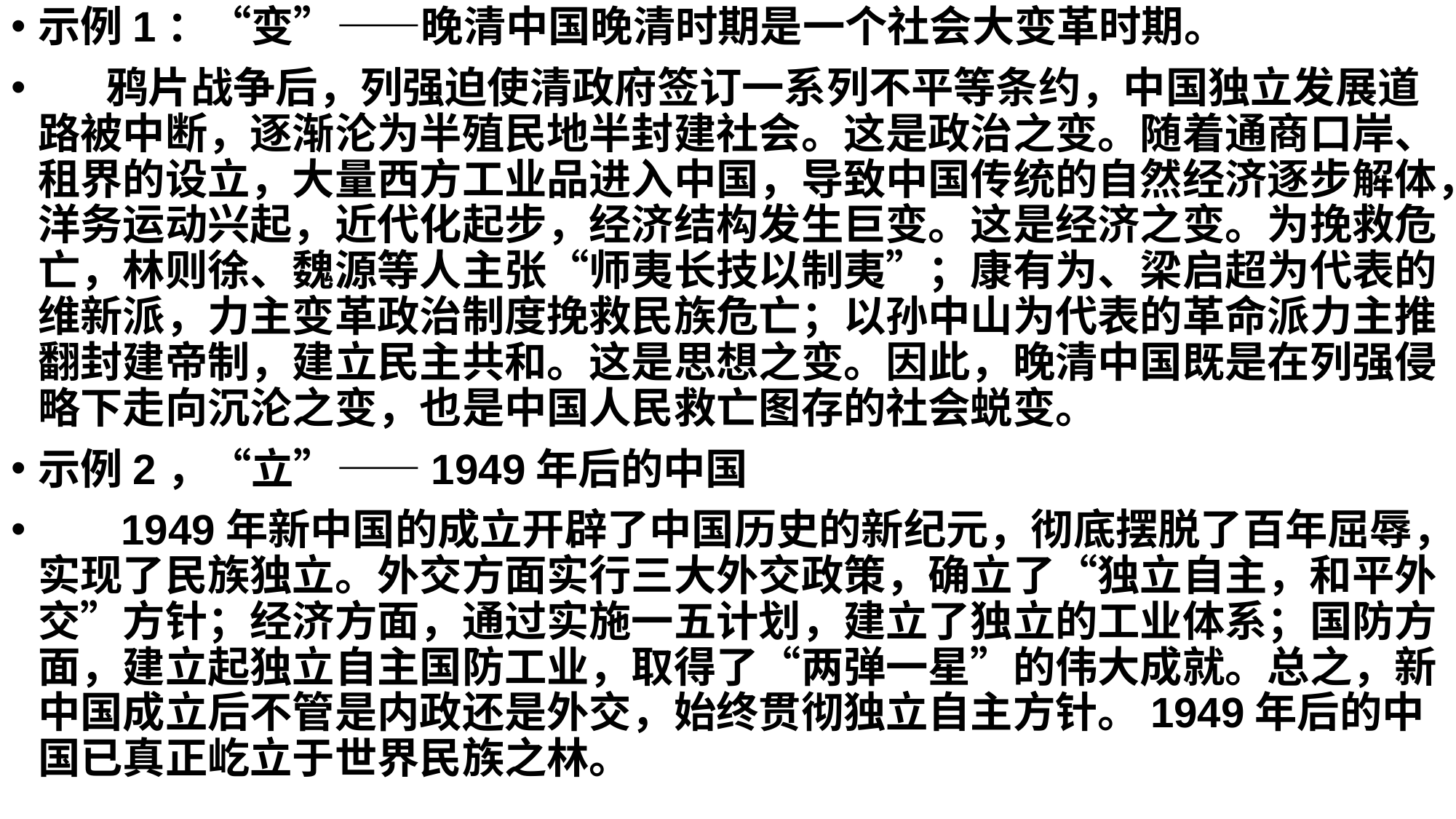

示例1：“变”——晚清中国晚清时期是一个社会大变革时期。
      鸦片战争后，列强迫使清政府签订一系列不平等条约，中国独立发展道路被中断，逐渐沦为半殖民地半封建社会。这是政治之变。随着通商口岸、租界的设立，大量西方工业品进入中国，导致中国传统的自然经济逐步解体，洋务运动兴起，近代化起步，经济结构发生巨变。这是经济之变。为挽救危亡，林则徐、魏源等人主张“师夷长技以制夷”；康有为、梁启超为代表的维新派，力主变革政治制度挽救民族危亡；以孙中山为代表的革命派力主推翻封建帝制，建立民主共和。这是思想之变。因此，晚清中国既是在列强侵略下走向沉沦之变，也是中国人民救亡图存的社会蜕变。
示例2，“立”――1949年后的中国
       1949年新中国的成立开辟了中国历史的新纪元，彻底摆脱了百年屈辱，实现了民族独立。外交方面实行三大外交政策，确立了“独立自主，和平外交”方针；经济方面，通过实施一五计划，建立了独立的工业体系；国防方面，建立起独立自主国防工业，取得了“两弹一星”的伟大成就。总之，新中国成立后不管是内政还是外交，始终贯彻独立自主方针。1949年后的中国已真正屹立于世界民族之林。